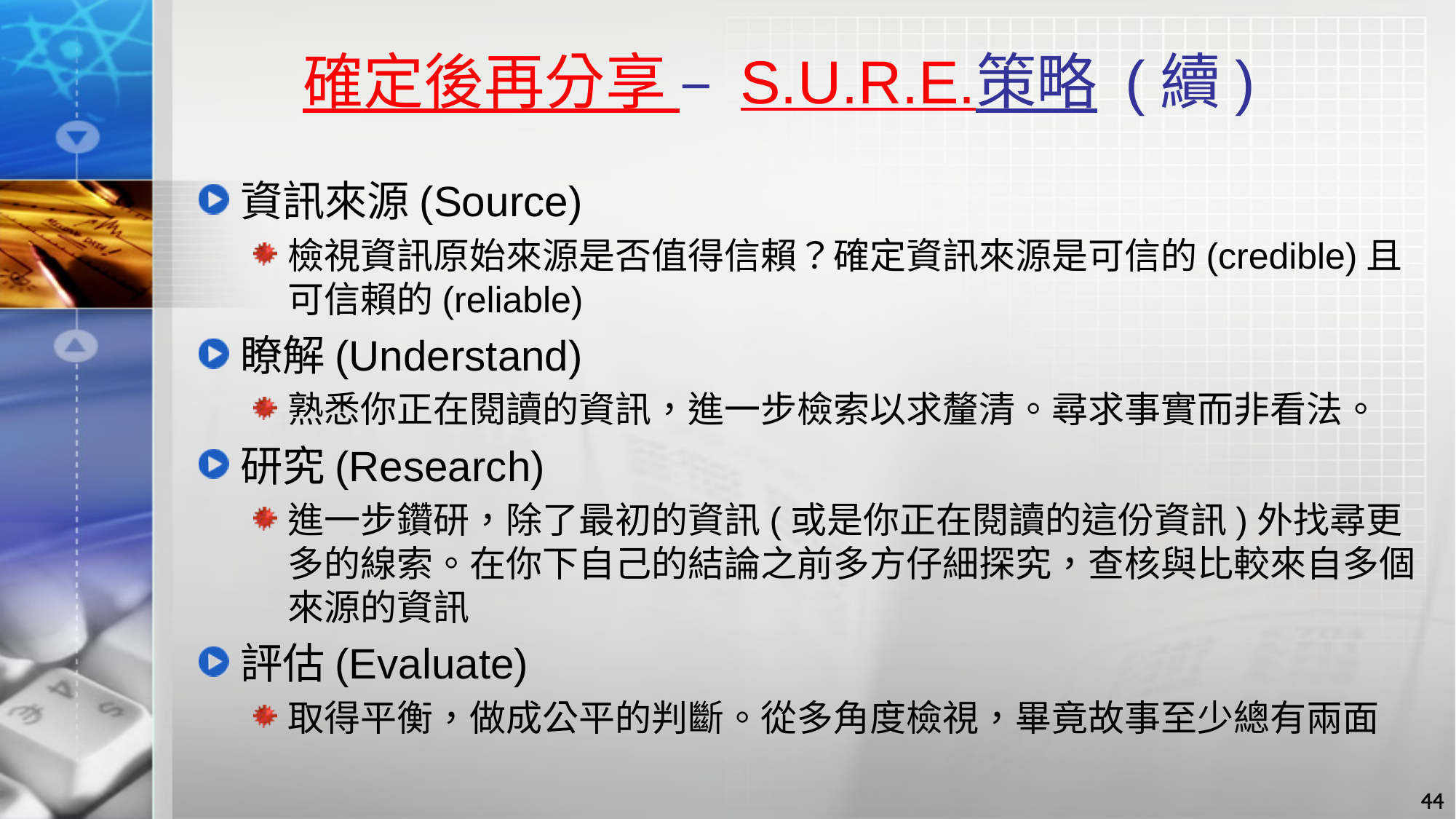

# 確定後再分享 – S.U.R.E.策略 (續)
資訊來源(Source)
檢視資訊原始來源是否值得信賴？確定資訊來源是可信的(credible)且可信賴的(reliable)
瞭解(Understand)
熟悉你正在閱讀的資訊，進一步檢索以求釐清。尋求事實而非看法。
研究(Research)
進一步鑽研，除了最初的資訊(或是你正在閱讀的這份資訊)外找尋更多的線索。在你下自己的結論之前多方仔細探究，查核與比較來自多個來源的資訊
評估(Evaluate)
取得平衡，做成公平的判斷。從多角度檢視，畢竟故事至少總有兩面
44